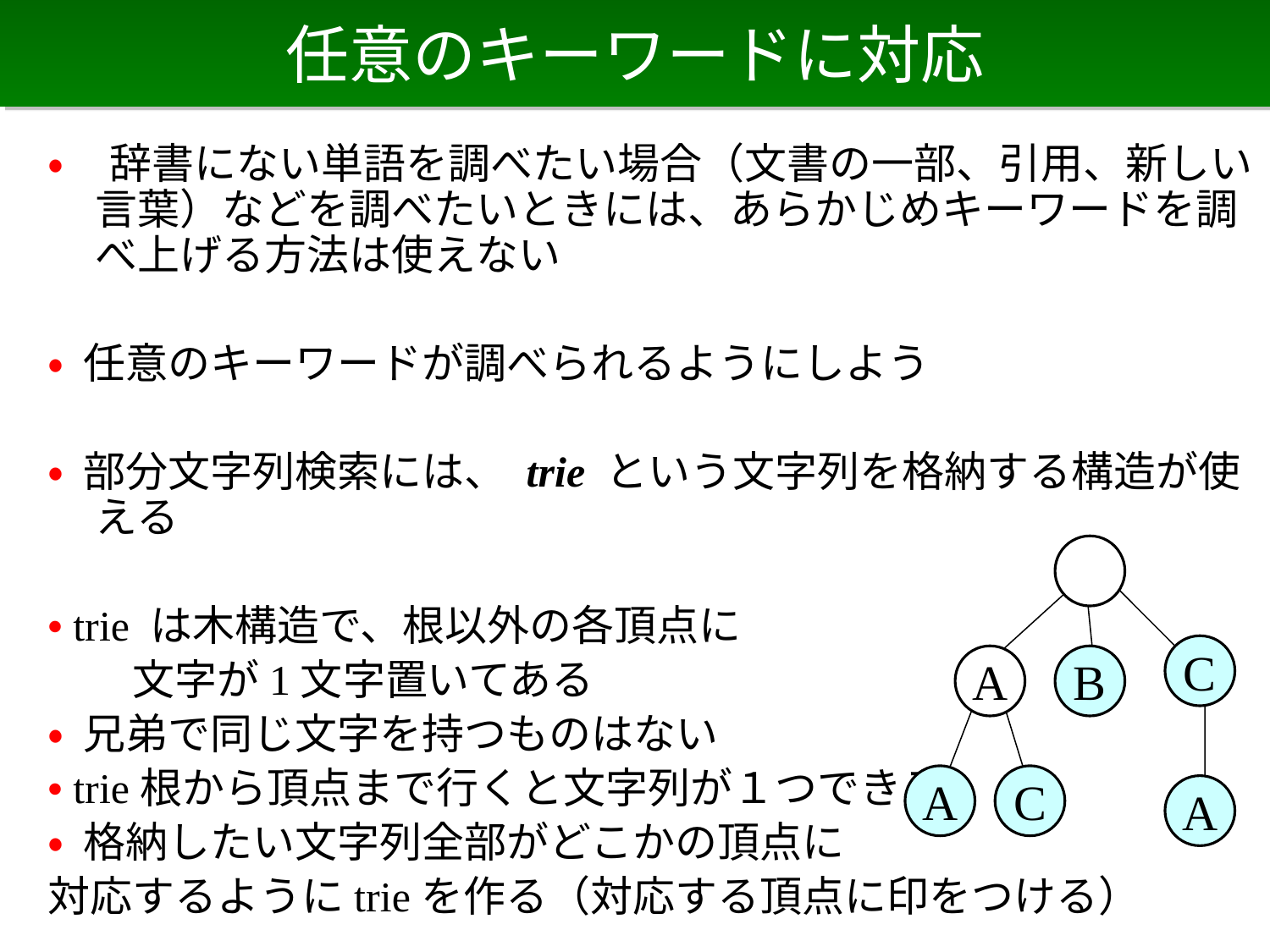

# 任意のキーワードに対応
• 辞書にない単語を調べたい場合（文書の一部、引用、新しい言葉）などを調べたいときには、あらかじめキーワードを調べ上げる方法は使えない

• 任意のキーワードが調べられるようにしよう

• 部分文字列検索には、 trie という文字列を格納する構造が使える

• trie は木構造で、根以外の各頂点に
　　文字が1文字置いてある
• 兄弟で同じ文字を持つものはない
• trie根から頂点まで行くと文字列が１つできる
• 格納したい文字列全部がどこかの頂点に
対応するようにtrieを作る（対応する頂点に印をつける）

C
A
B

A
C
A